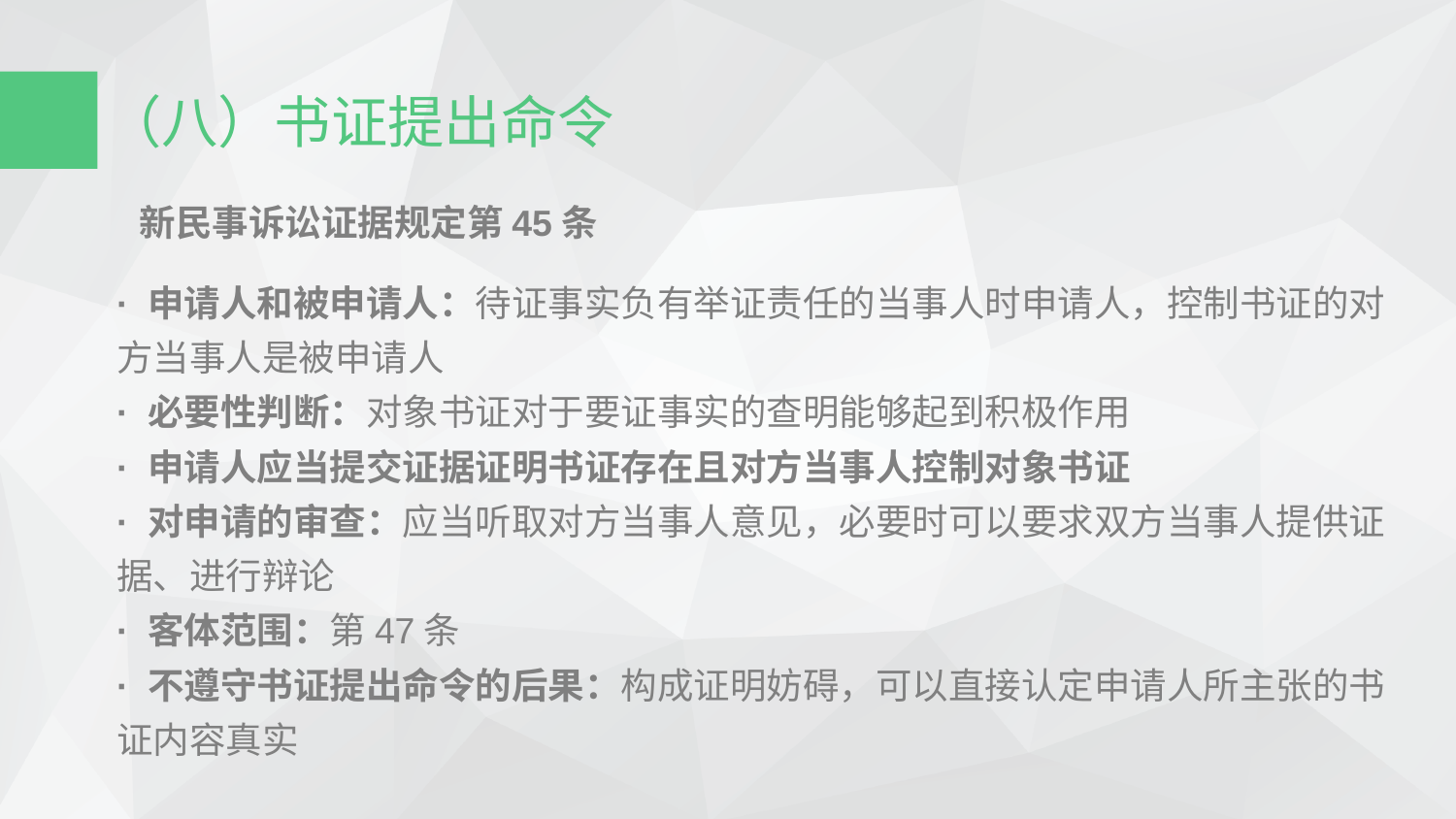

（八）书证提出命令
新民事诉讼证据规定第45条
· 申请人和被申请人：待证事实负有举证责任的当事人时申请人，控制书证的对方当事人是被申请人
· 必要性判断：对象书证对于要证事实的查明能够起到积极作用
· 申请人应当提交证据证明书证存在且对方当事人控制对象书证
· 对申请的审查：应当听取对方当事人意见，必要时可以要求双方当事人提供证据、进行辩论
· 客体范围：第47条
· 不遵守书证提出命令的后果：构成证明妨碍，可以直接认定申请人所主张的书证内容真实